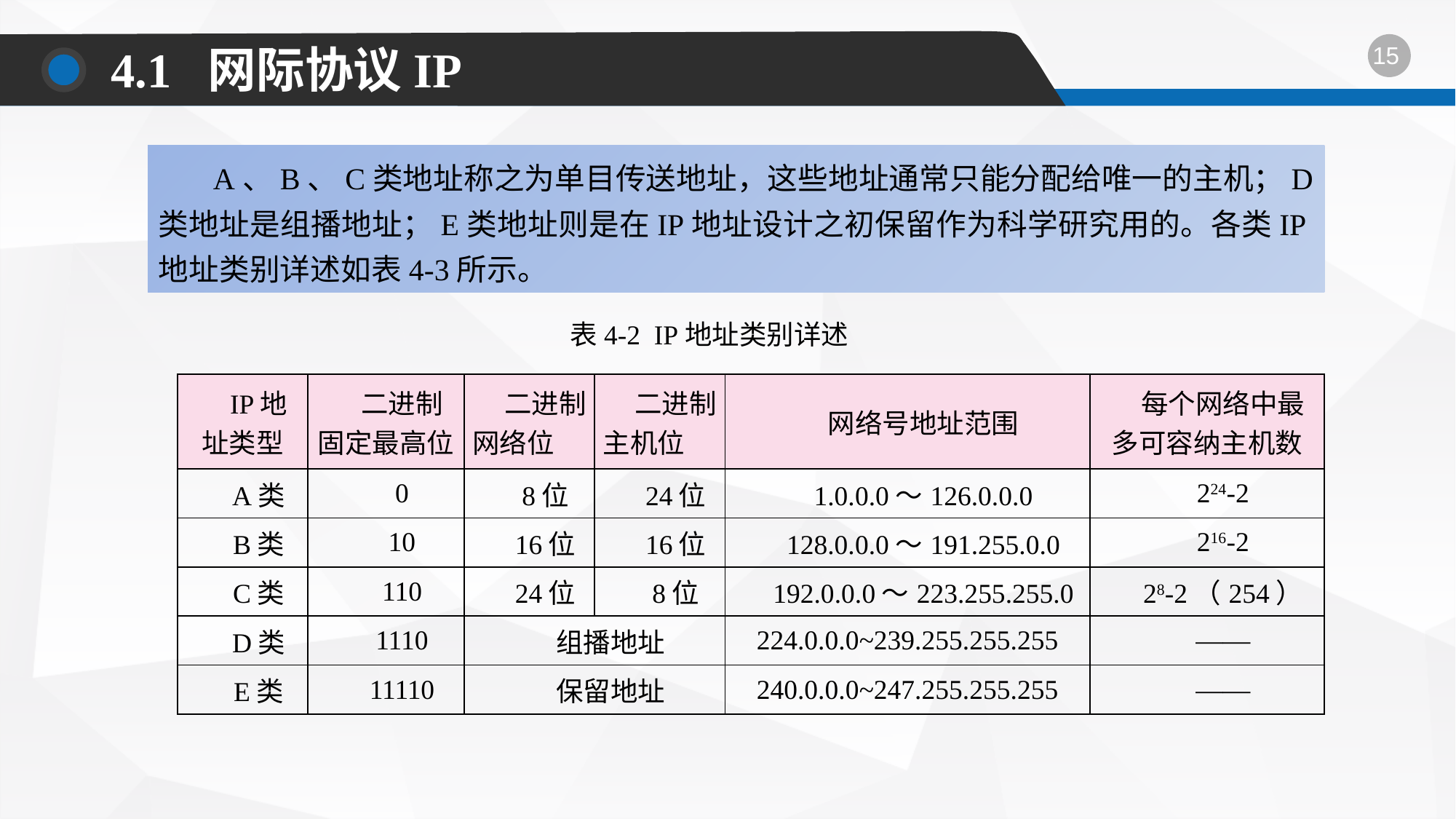

4.1  网际协议IP
A、B、C类地址称之为单目传送地址，这些地址通常只能分配给唯一的主机；D类地址是组播地址；E类地址则是在IP地址设计之初保留作为科学研究用的。各类IP地址类别详述如表4-3所示。
表4-2  IP地址类别详述
| IP地址类型 | 二进制固定最高位 | 二进制网络位 | 二进制主机位 | 网络号地址范围 | 每个网络中最多可容纳主机数 |
| --- | --- | --- | --- | --- | --- |
| A类 | 0 | 8位 | 24位 | 1.0.0.0～126.0.0.0 | 224-2 |
| B类 | 10 | 16位 | 16位 | 128.0.0.0～191.255.0.0 | 216-2 |
| C类 | 110 | 24位 | 8位 | 192.0.0.0～223.255.255.0 | 28-2（254） |
| D类 | 1110 | 组播地址 |  | 224.0.0.0~239.255.255.255 | —— |
| E类 | 11110 | 保留地址 |  | 240.0.0.0~247.255.255.255 | —— |